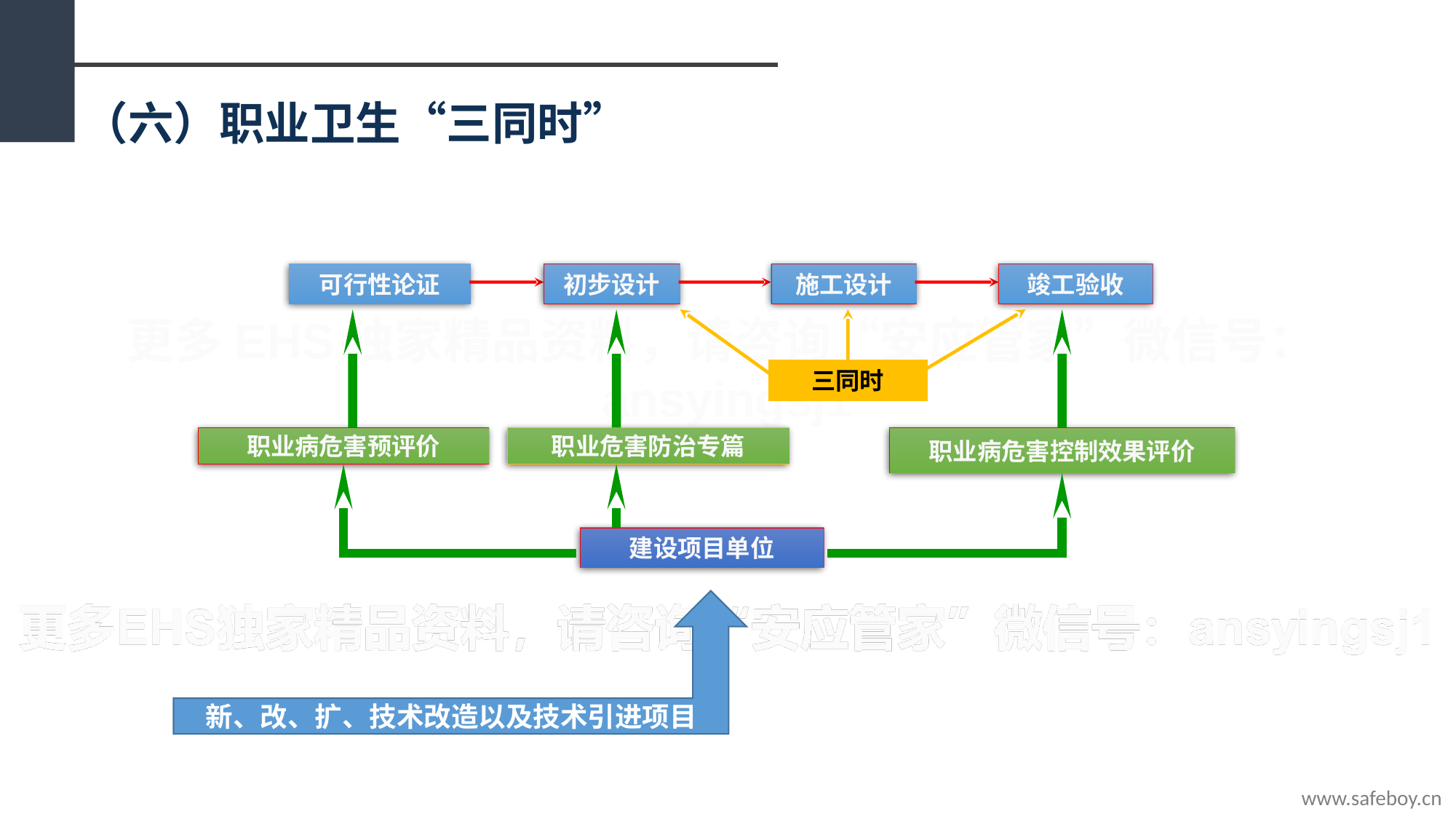

（六）职业卫生“三同时”
可行性论证
初步设计
施工设计
竣工验收

三同时

职业病危害预评价
职业危害防治专篇
职业病危害控制效果评价

建设项目单位
新、改、扩、技术改造以及技术引进项目